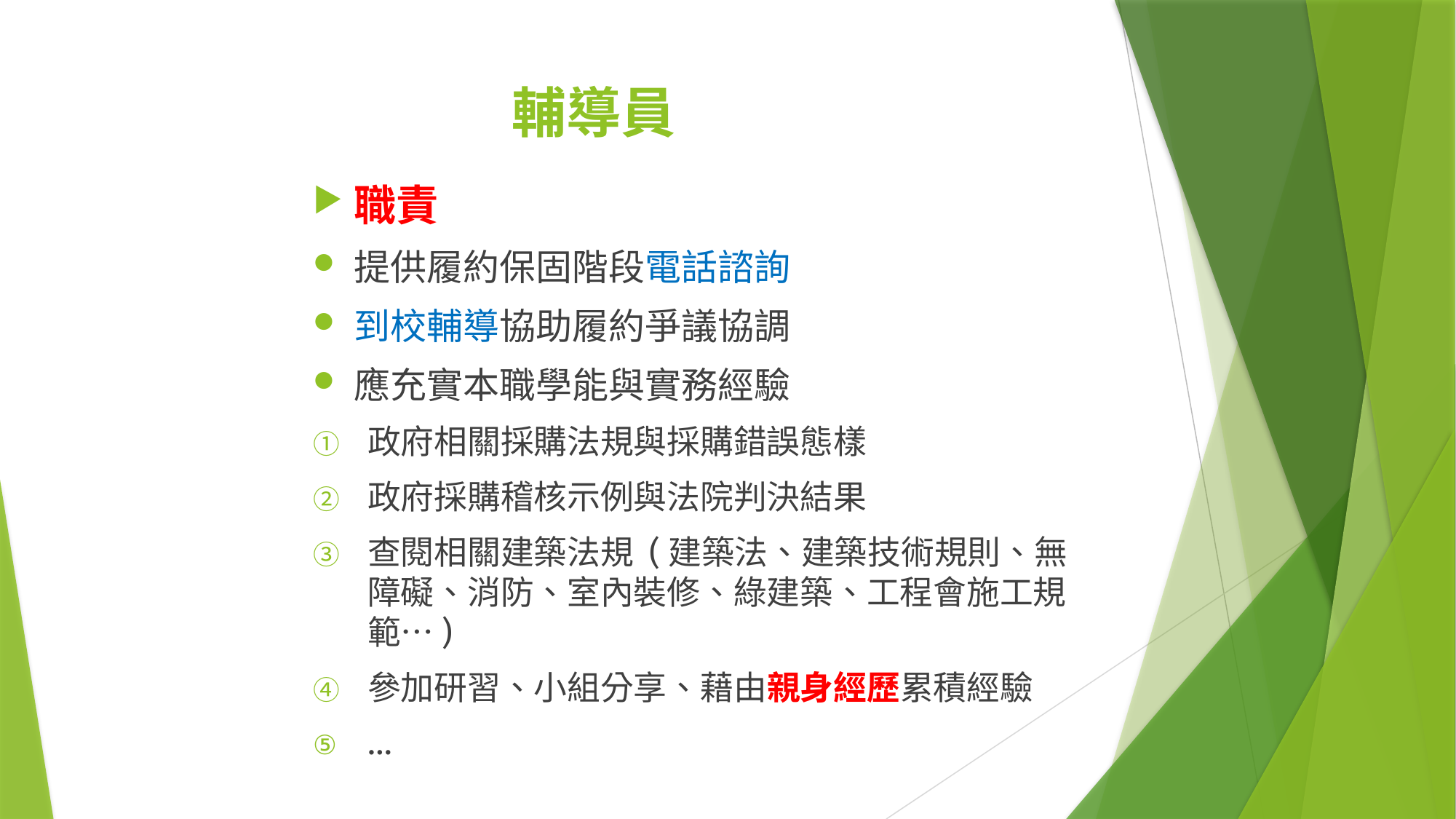

# 輔導員
職責
提供履約保固階段電話諮詢
到校輔導協助履約爭議協調
應充實本職學能與實務經驗
政府相關採購法規與採購錯誤態樣
政府採購稽核示例與法院判決結果
查閱相關建築法規 (建築法、建築技術規則、無障礙、消防、室內裝修、綠建築、工程會施工規範…)
參加研習、小組分享、藉由親身經歷累積經驗
…